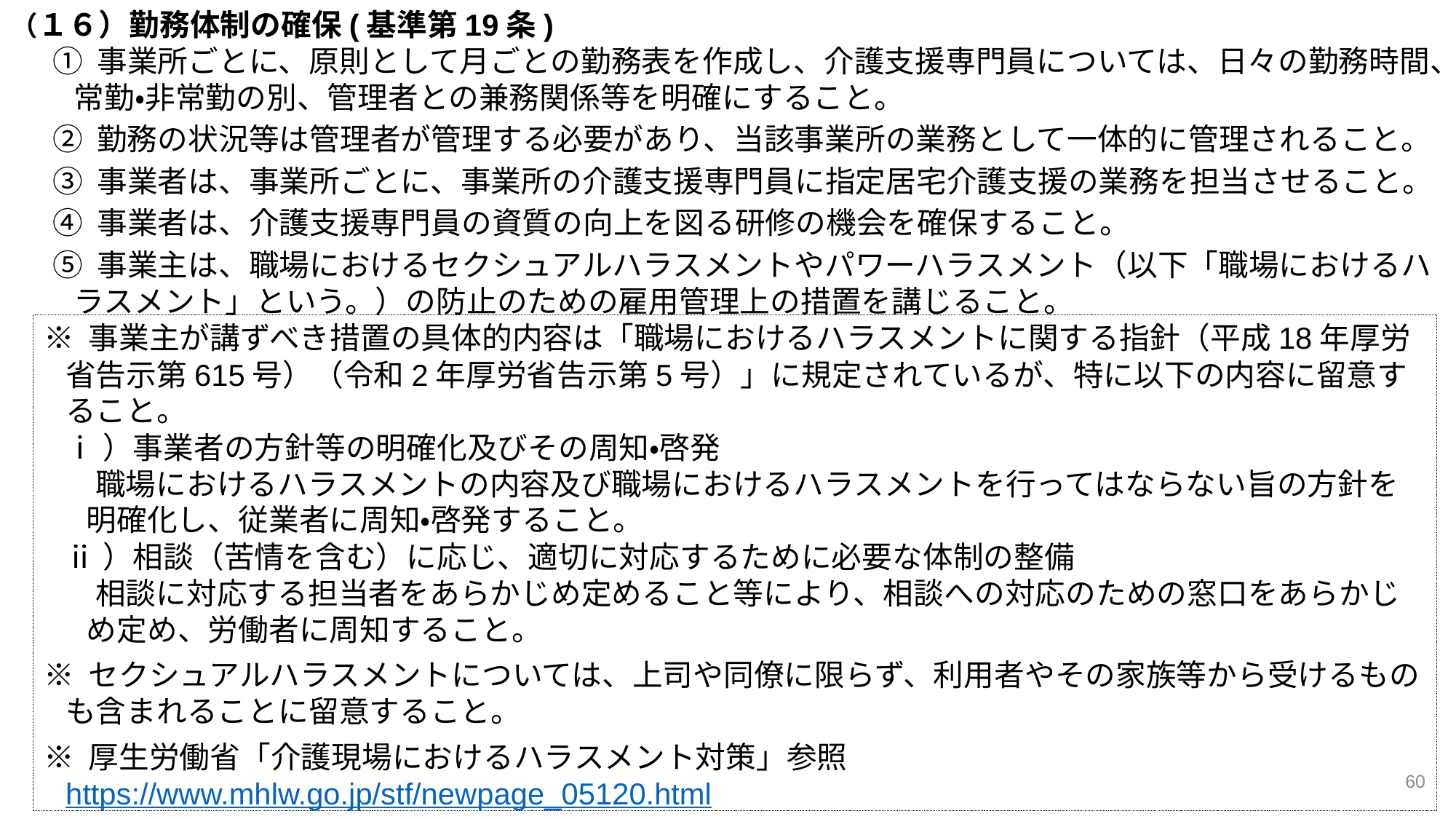

（１６）勤務体制の確保(基準第19条)
① 事業所ごとに、原則として月ごとの勤務表を作成し、介護支援専門員については、日々の勤務時間、常勤・非常勤の別、管理者との兼務関係等を明確にすること。

② 勤務の状況等は管理者が管理する必要があり、当該事業所の業務として一体的に管理されること。

③ 事業者は、事業所ごとに、事業所の介護支援専門員に指定居宅介護支援の業務を担当させること。

④ 事業者は、介護支援専門員の資質の向上を図る研修の機会を確保すること。

⑤ 事業主は、職場におけるセクシュアルハラスメントやパワーハラスメント（以下「職場におけるハラスメント」という。）の防止のための雇用管理上の措置を講じること。

※ 事業主が講ずべき措置の具体的内容は「職場におけるハラスメントに関する指針（平成18年厚労省告示第615号）（令和2年厚労省告示第5号）」に規定されているが、特に以下の内容に留意すること。
ⅰ）事業者の方針等の明確化及びその周知・啓発
　職場におけるハラスメントの内容及び職場におけるハラスメントを行ってはならない旨の方針を明確化し、従業者に周知・啓発すること。
ⅱ）相談（苦情を含む）に応じ、適切に対応するために必要な体制の整備
　相談に対応する担当者をあらかじめ定めること等により、相談への対応のための窓口をあらかじめ定め、労働者に周知すること。

※ セクシュアルハラスメントについては、上司や同僚に限らず、利用者やその家族等から受けるものも含まれることに留意すること。

※ 厚生労働省「介護現場におけるハラスメント対策」参照　https://www.mhlw.go.jp/stf/newpage_05120.html
60